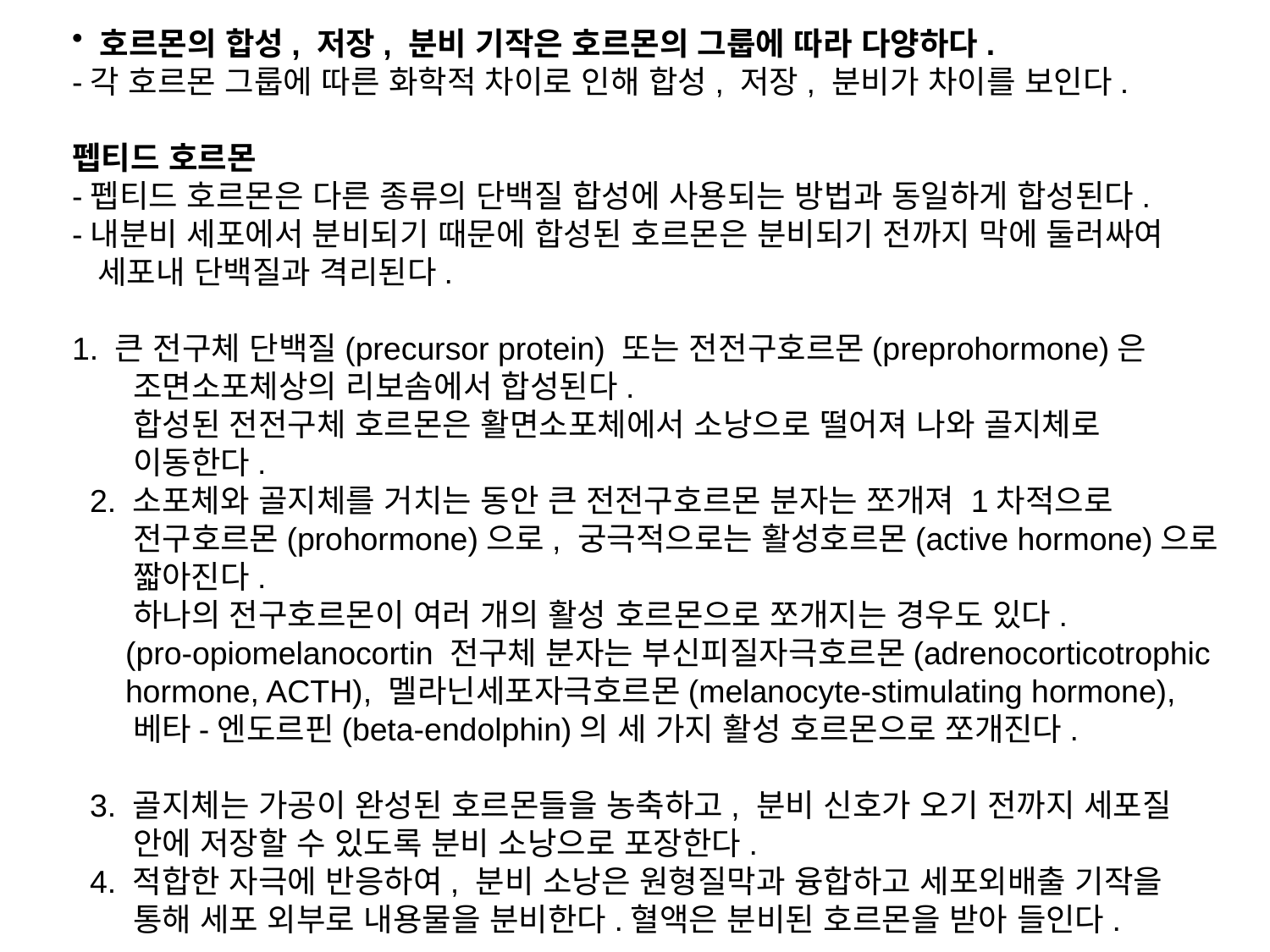

호르몬의 합성, 저장, 분비 기작은 호르몬의 그룹에 따라 다양하다.
-각 호르몬 그룹에 따른 화학적 차이로 인해 합성, 저장, 분비가 차이를 보인다.

펩티드 호르몬
-펩티드 호르몬은 다른 종류의 단백질 합성에 사용되는 방법과 동일하게 합성된다.
-내분비 세포에서 분비되기 때문에 합성된 호르몬은 분비되기 전까지 막에 둘러싸여
  세포내 단백질과 격리된다.

1. 큰 전구체 단백질(precursor protein) 또는 전전구호르몬(preprohormone)은
      조면소포체상의 리보솜에서 합성된다.
      합성된 전전구체 호르몬은 활면소포체에서 소낭으로 떨어져 나와 골지체로
      이동한다.
  2. 소포체와 골지체를 거치는 동안 큰 전전구호르몬 분자는 쪼개져 1차적으로
      전구호르몬(prohormone)으로, 궁극적으로는 활성호르몬(active hormone)으로
      짧아진다.
      하나의 전구호르몬이 여러 개의 활성 호르몬으로 쪼개지는 경우도 있다.
      (pro-opiomelanocortin 전구체 분자는 부신피질자극호르몬(adrenocorticotrophic
      hormone, ACTH), 멜라닌세포자극호르몬(melanocyte-stimulating hormone),
      베타-엔도르핀(beta-endolphin)의 세 가지 활성 호르몬으로 쪼개진다.

  3. 골지체는 가공이 완성된 호르몬들을 농축하고, 분비 신호가 오기 전까지 세포질
      안에 저장할 수 있도록 분비 소낭으로 포장한다.
  4. 적합한 자극에 반응하여, 분비 소낭은 원형질막과 융합하고 세포외배출 기작을
      통해 세포 외부로 내용물을 분비한다.혈액은 분비된 호르몬을 받아 들인다.